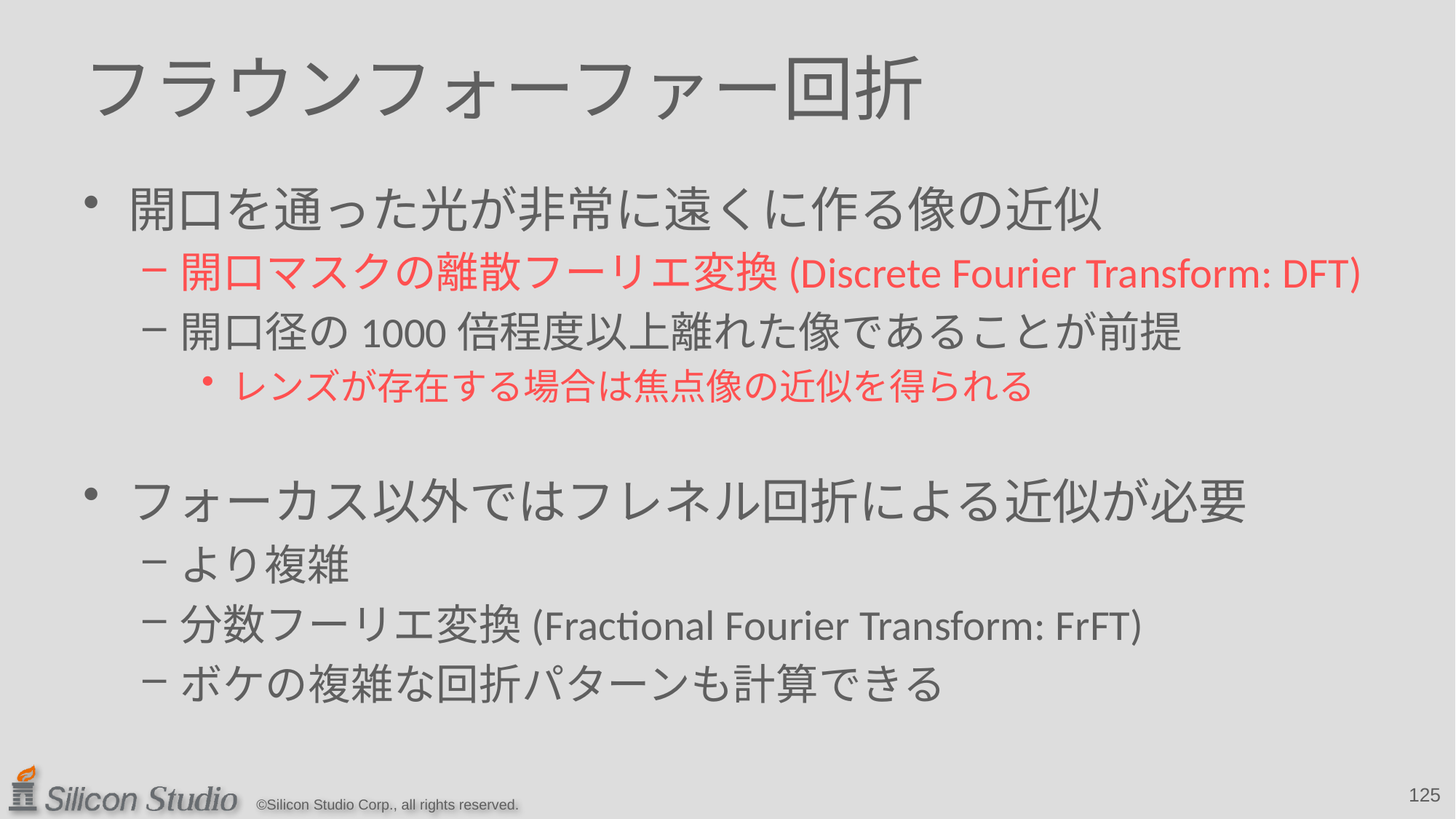

# フラウンフォーファー回折
開口を通った光が非常に遠くに作る像の近似
開口マスクの離散フーリエ変換(Discrete Fourier Transform: DFT)
開口径の1000倍程度以上離れた像であることが前提
レンズが存在する場合は焦点像の近似を得られる

フォーカス以外ではフレネル回折による近似が必要
より複雑
分数フーリエ変換(Fractional Fourier Transform: FrFT)
ボケの複雑な回折パターンも計算できる
125